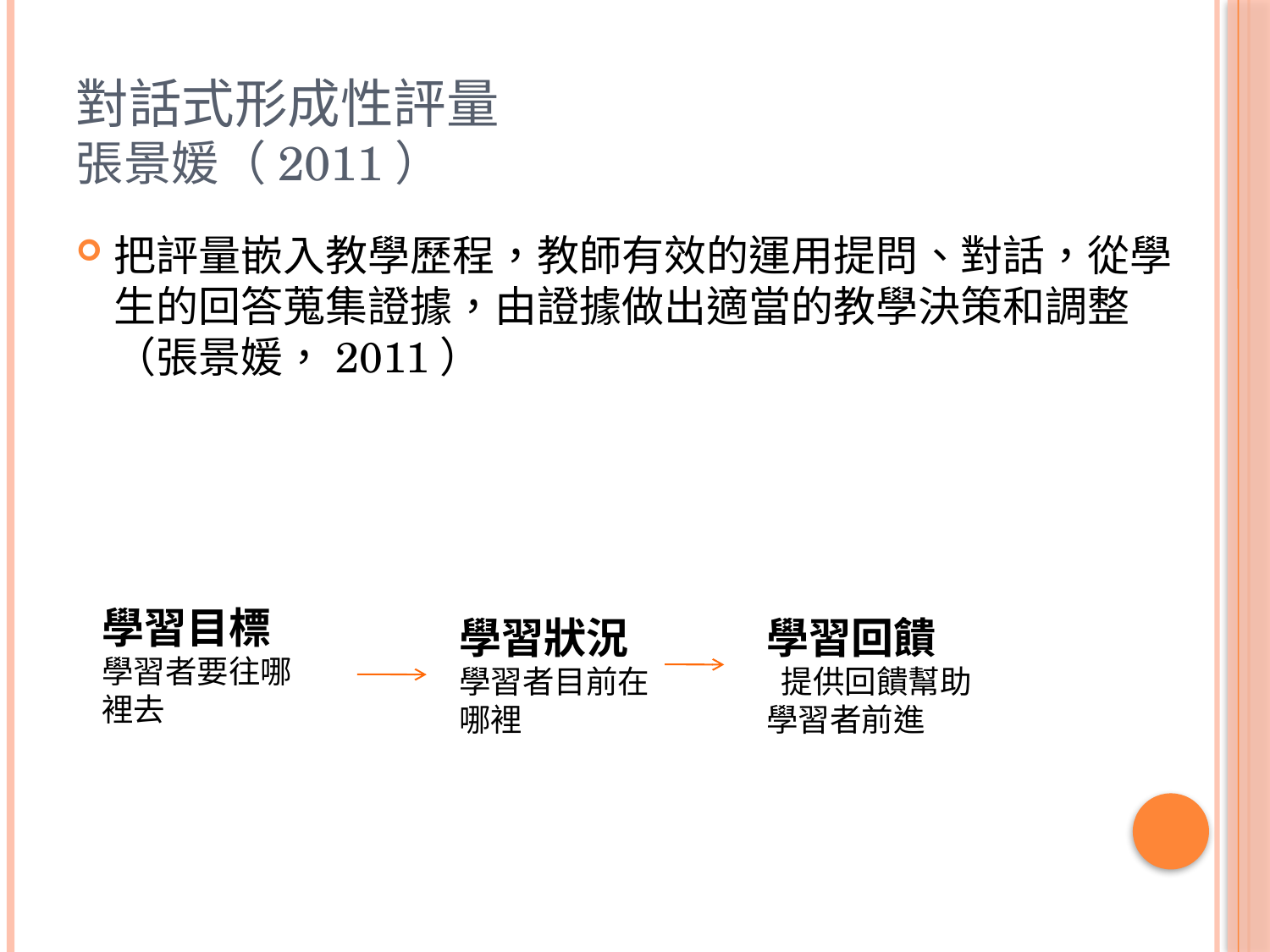

# 對話式形成性評量 張景媛（2011）
把評量嵌入教學歷程，教師有效的運用提問、對話，從學生的回答蒐集證據，由證據做出適當的教學決策和調整（張景媛，2011）
學習目標
學習者要往哪裡去
學習狀況
學習者目前在哪裡
學習回饋
 提供回饋幫助學習者前進